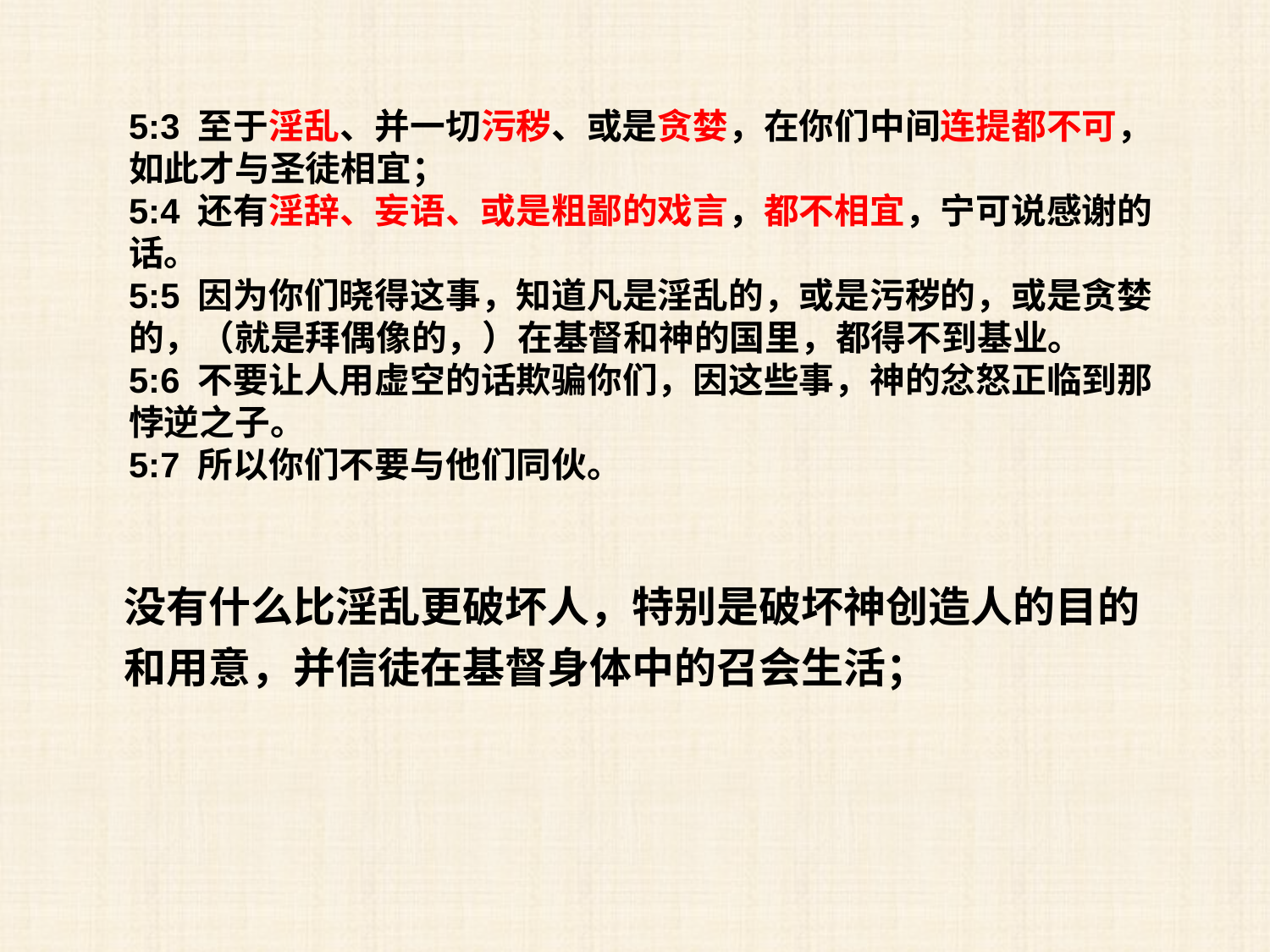

5:3 至于淫乱、并一切污秽、或是贪婪，在你们中间连提都不可，如此才与圣徒相宜；
5:4 还有淫辞、妄语、或是粗鄙的戏言，都不相宜，宁可说感谢的话。
5:5 因为你们晓得这事，知道凡是淫乱的，或是污秽的，或是贪婪的，（就是拜偶像的，）在基督和神的国里，都得不到基业。
5:6 不要让人用虚空的话欺骗你们，因这些事，神的忿怒正临到那悖逆之子。
5:7 所以你们不要与他们同伙。
没有什么比淫乱更破坏人，特别是破坏神创造人的目的和用意，并信徒在基督身体中的召会生活；